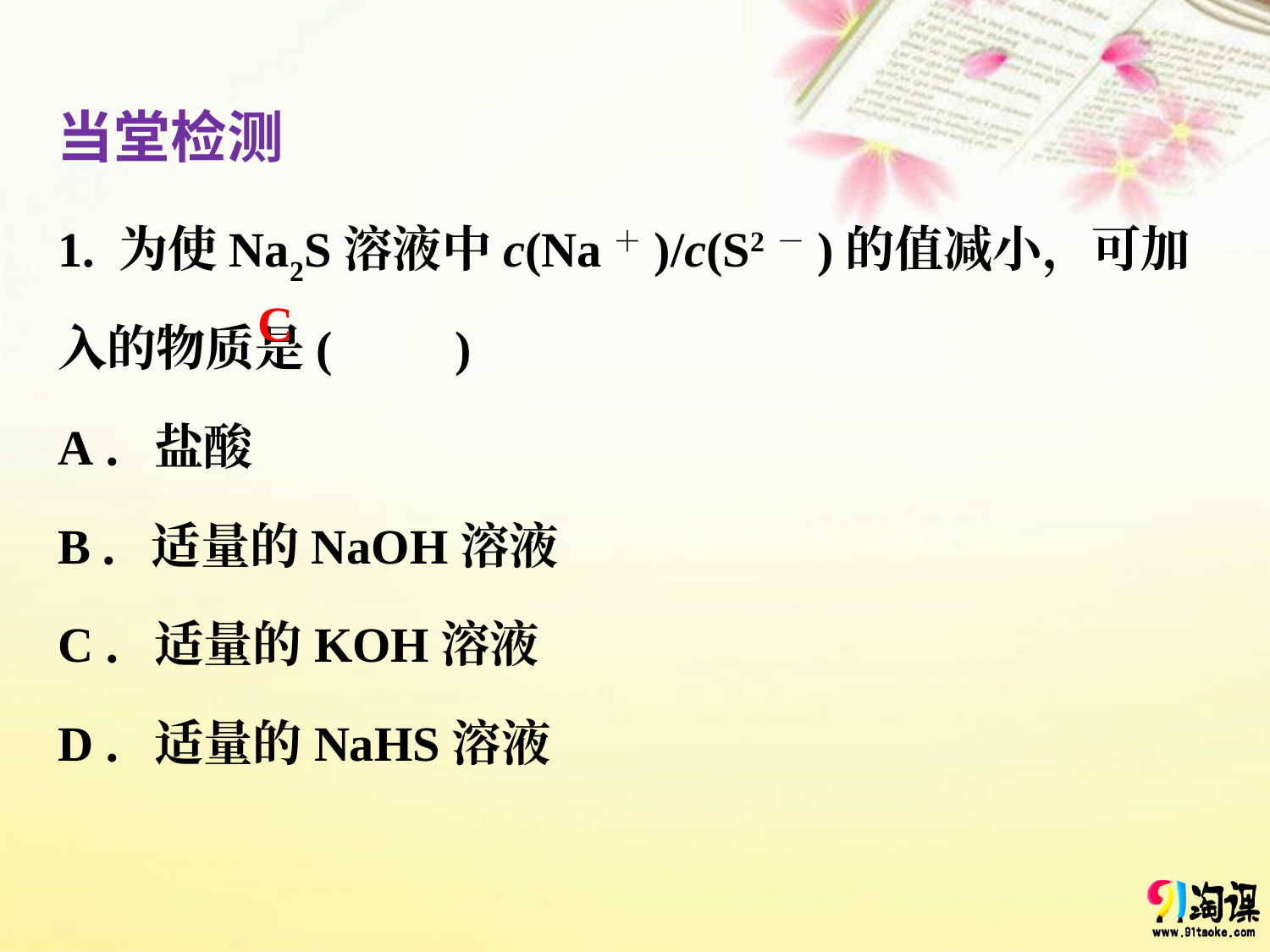

当堂检测
1. 为使Na2S溶液中c(Na＋)/c(S2－)的值减小，可加入的物质是(　　)
A．盐酸
B．适量的NaOH溶液
C．适量的KOH溶液
D．适量的NaHS溶液
C